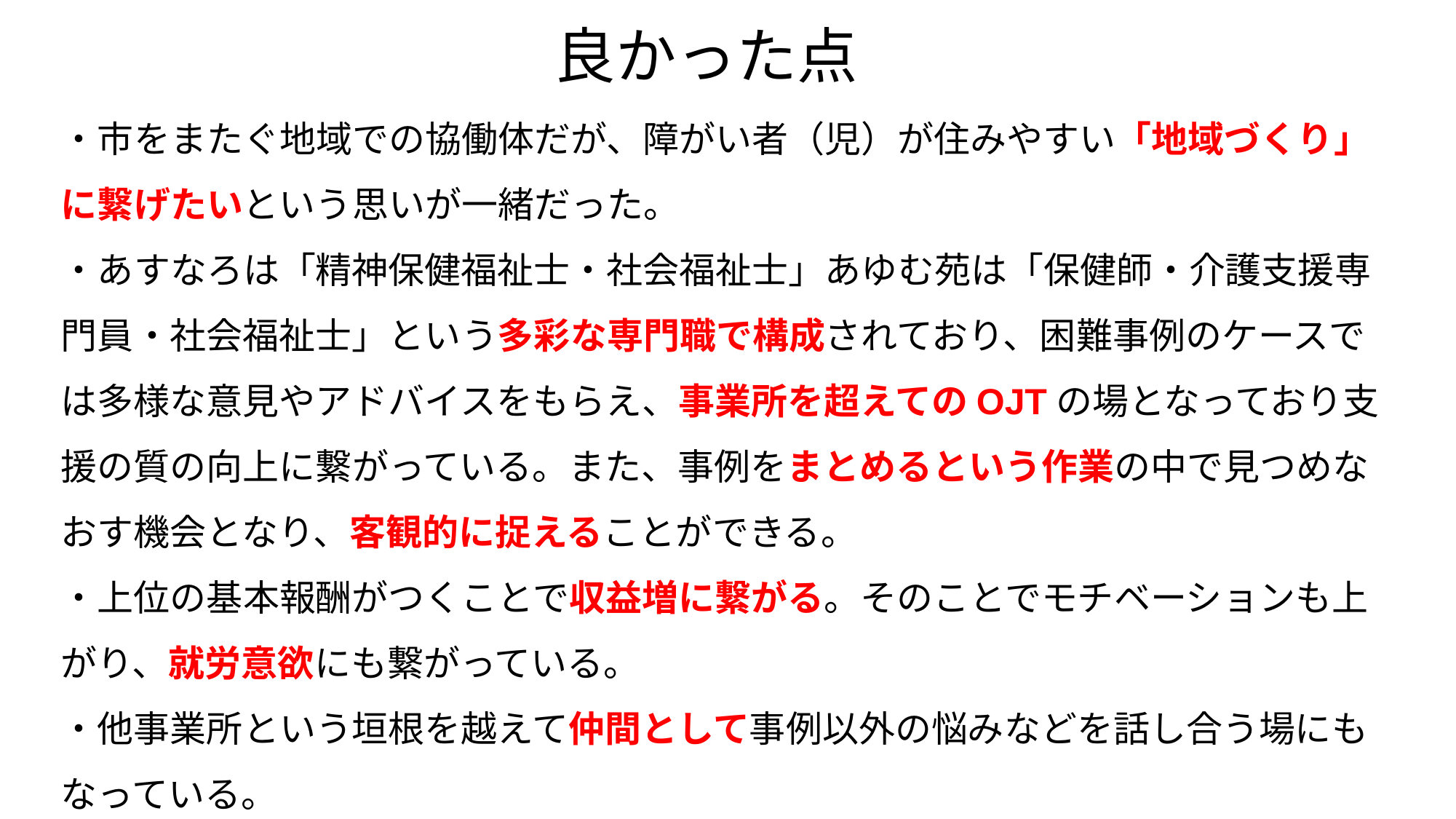

# 良かった点
・市をまたぐ地域での協働体だが、障がい者（児）が住みやすい「地域づくり」に繋げたいという思いが一緒だった。
・あすなろは「精神保健福祉士・社会福祉士」あゆむ苑は「保健師・介護支援専門員・社会福祉士」という多彩な専門職で構成されており、困難事例のケースでは多様な意見やアドバイスをもらえ、事業所を超えてのOJTの場となっており支援の質の向上に繋がっている。また、事例をまとめるという作業の中で見つめなおす機会となり、客観的に捉えることができる。
・上位の基本報酬がつくことで収益増に繋がる。そのことでモチベーションも上がり、就労意欲にも繋がっている。
・他事業所という垣根を越えて仲間として事例以外の悩みなどを話し合う場にもなっている。